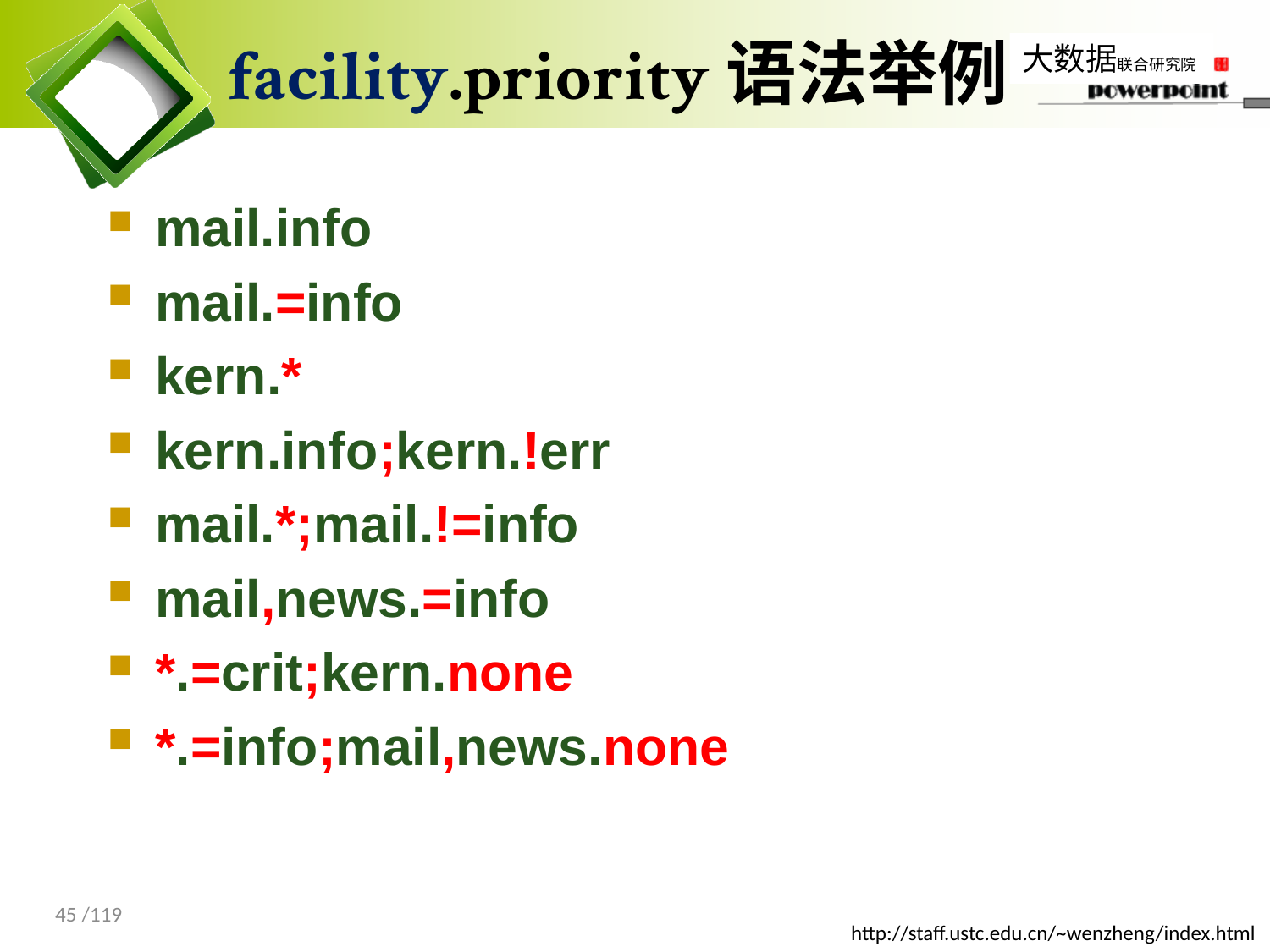

# facility.priority语法举例

mail.info
mail.=info
kern.*
kern.info;kern.!err
mail.*;mail.!=info
mail,news.=info
*.=crit;kern.none
*.=info;mail,news.none
45